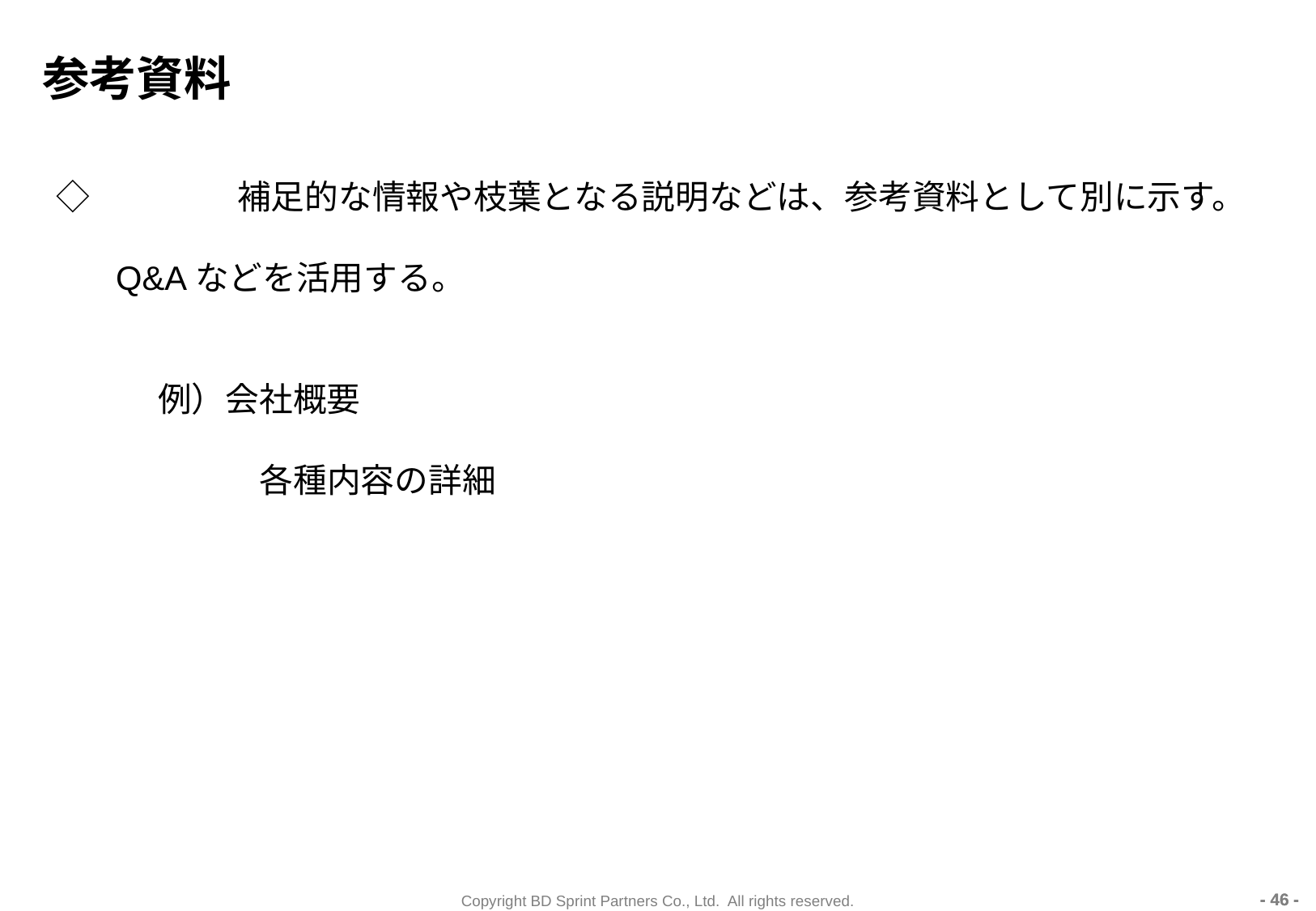

# 参考資料
◇　	補足的な情報や枝葉となる説明などは、参考資料として別に示す。
Q&Aなどを活用する。

　　　例）会社概要

　　　　　　各種内容の詳細